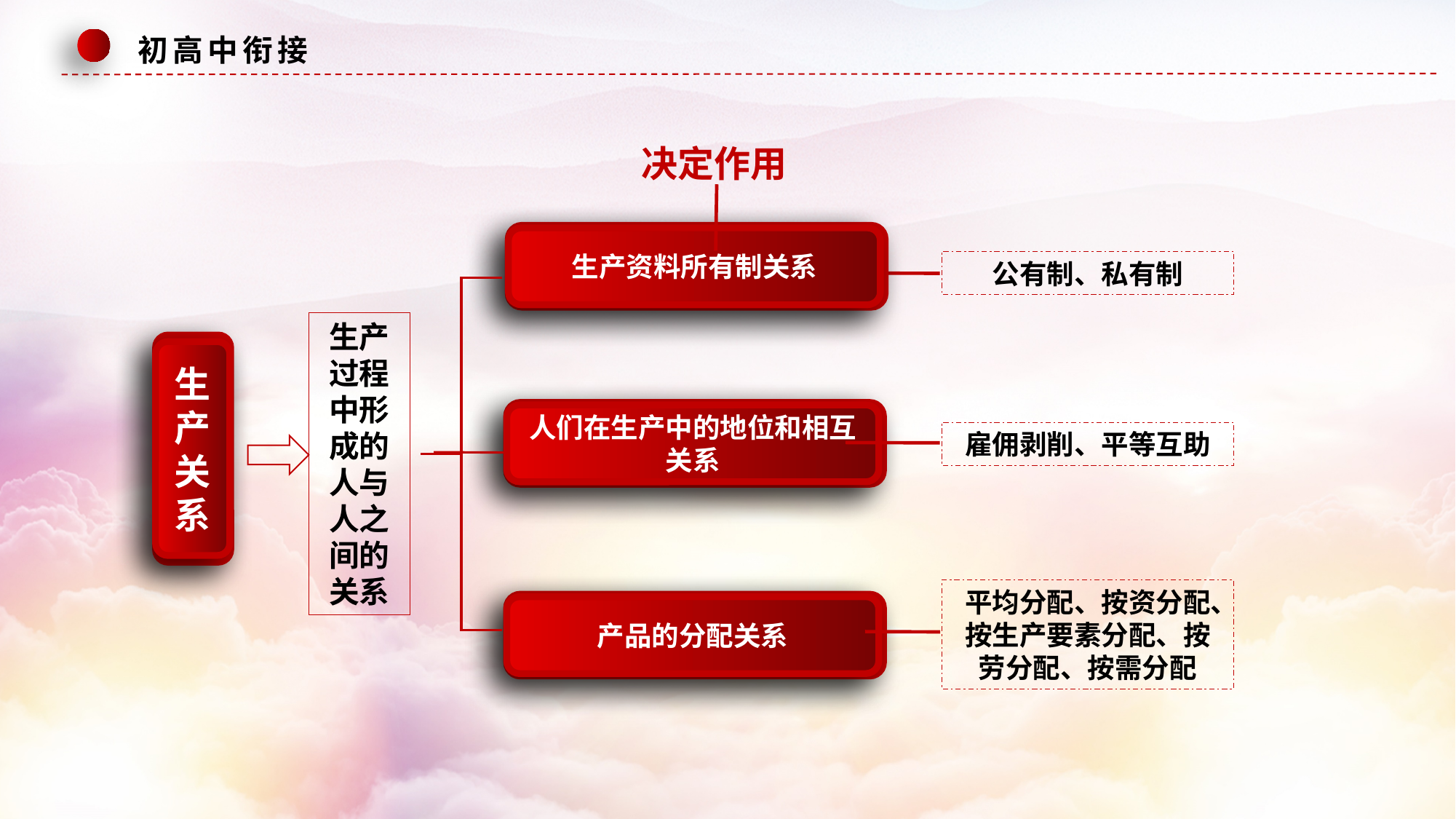

初高中衔接

决定作用

生产资料所有制关系
公有制、私有制

生产过程中形成的人与人之间的关系

生产关系

人们在生产中的地位和相互关系
雇佣剥削、平等互助

平均分配、按资分配、按生产要素分配、按劳分配、按需分配

产品的分配关系